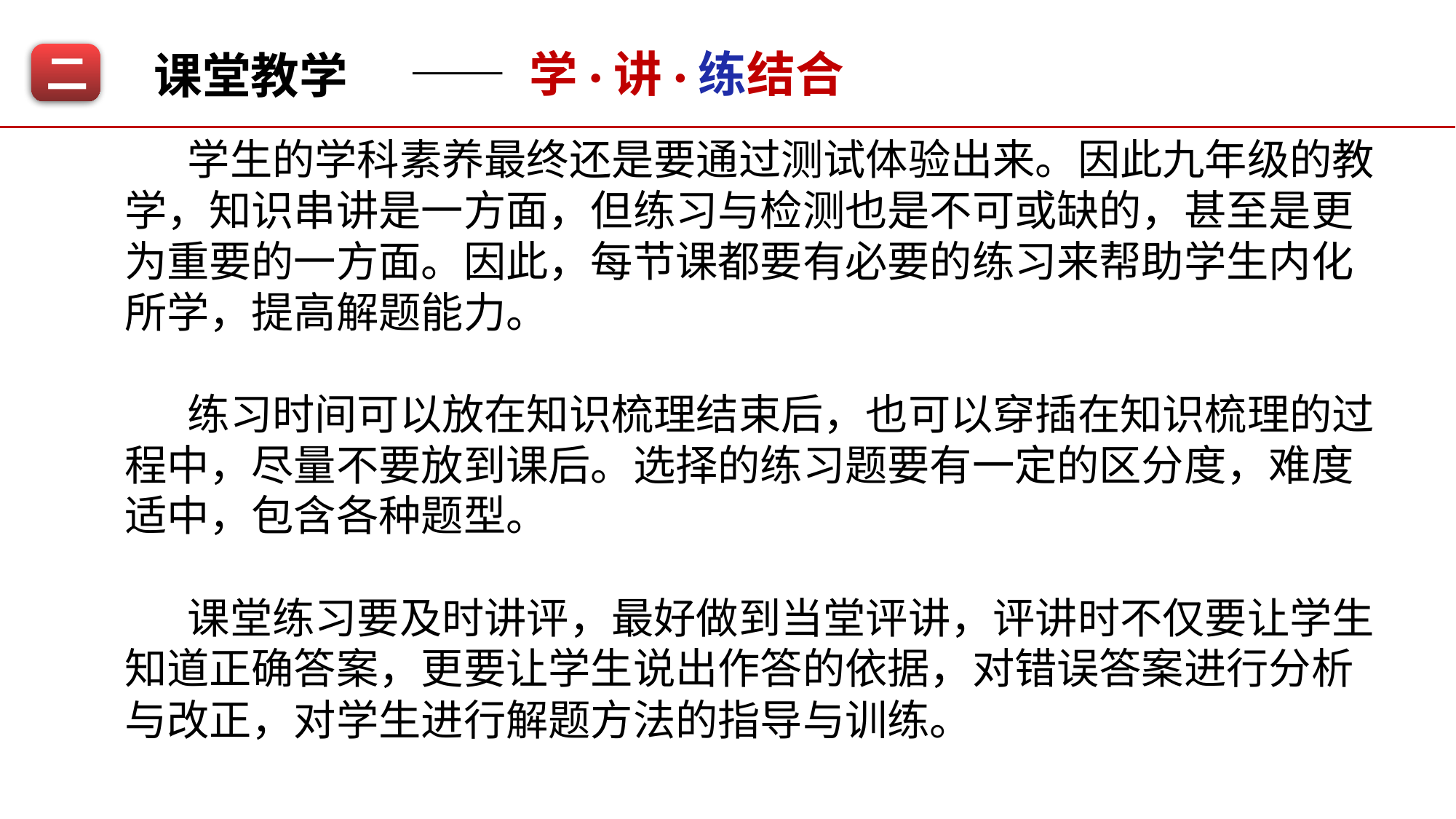

—— 学·讲·练结合
课堂教学
二
学生的学科素养最终还是要通过测试体验出来。因此九年级的教学，知识串讲是一方面，但练习与检测也是不可或缺的，甚至是更为重要的一方面。因此，每节课都要有必要的练习来帮助学生内化所学，提高解题能力。

练习时间可以放在知识梳理结束后，也可以穿插在知识梳理的过程中，尽量不要放到课后。选择的练习题要有一定的区分度，难度适中，包含各种题型。

课堂练习要及时讲评，最好做到当堂评讲，评讲时不仅要让学生知道正确答案，更要让学生说出作答的依据，对错误答案进行分析与改正，对学生进行解题方法的指导与训练。